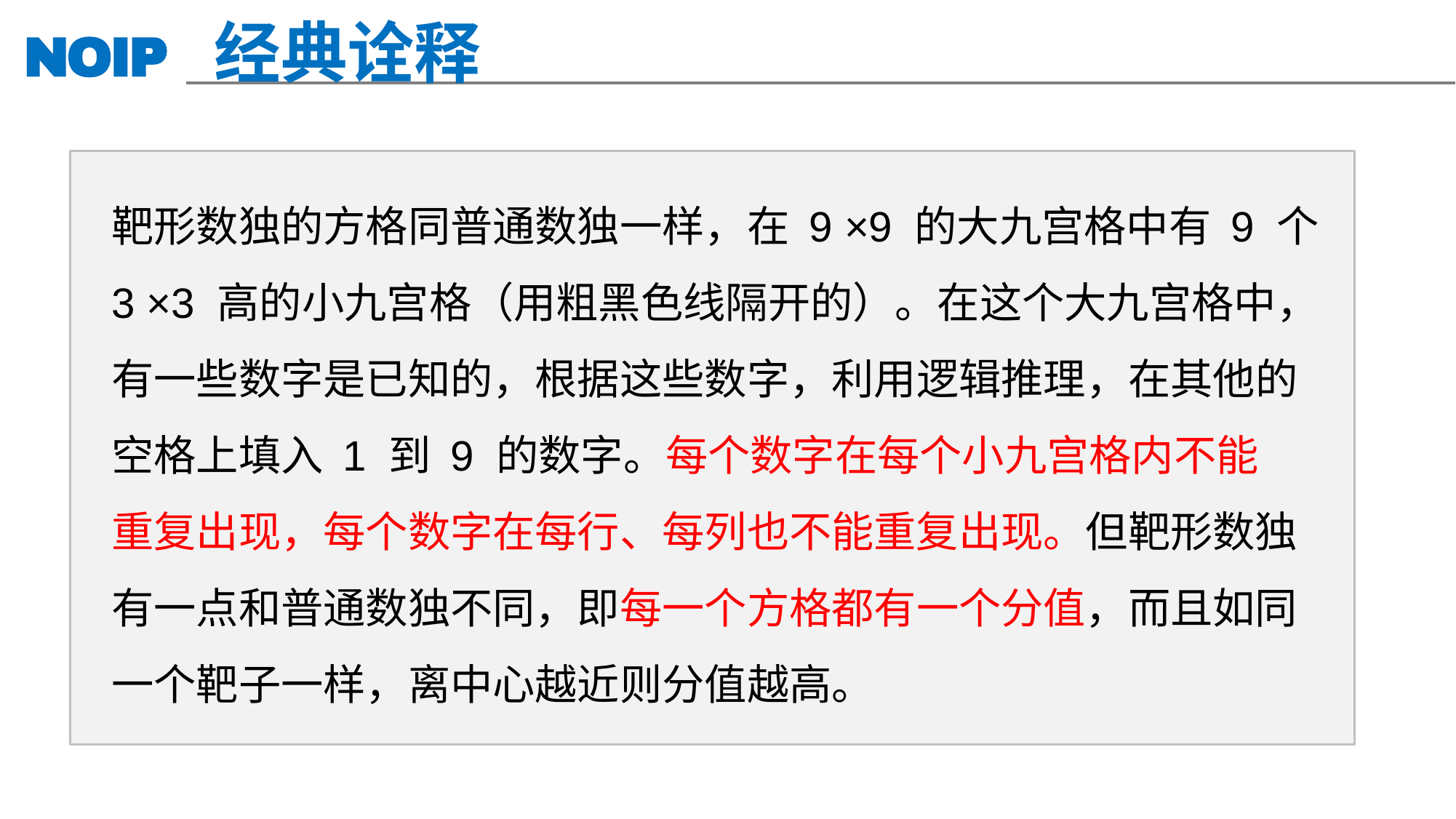

经典诠释

靶形数独的方格同普通数独一样，在 9 ×9 的大九宫格中有 9 个 3 ×3 高的小九宫格（用粗黑色线隔开的）。在这个大九宫格中，有一些数字是已知的，根据这些数字，利用逻辑推理，在其他的空格上填入 1 到 9 的数字。每个数字在每个小九宫格内不能
重复出现，每个数字在每行、每列也不能重复出现。但靶形数独有一点和普通数独不同，即每一个方格都有一个分值，而且如同一个靶子一样，离中心越近则分值越高。